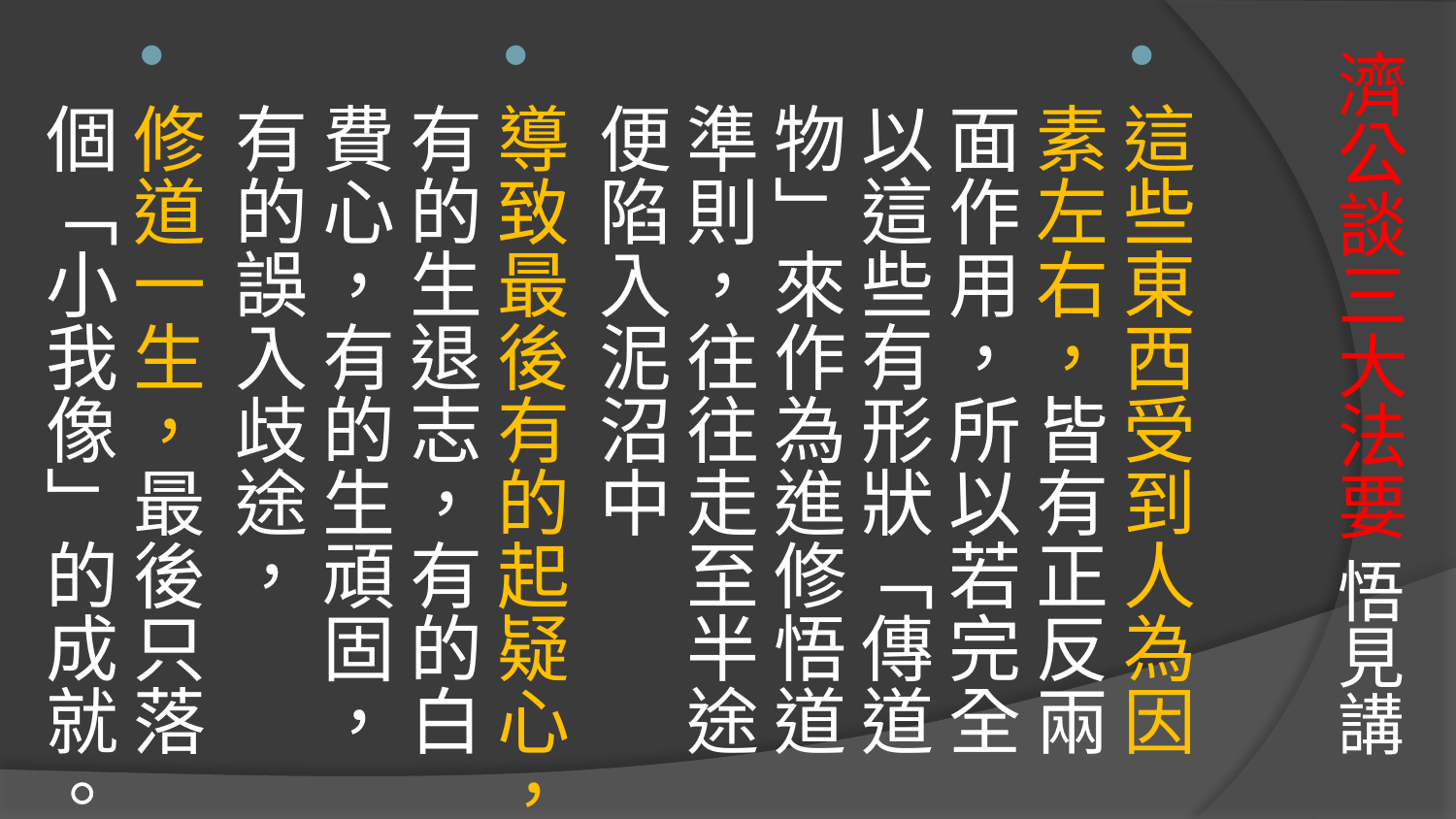

# 濟公談三大法要 悟見講
這些東西受到人為因素左右，皆有正反兩面作用，所以若完全以這些有形狀「傳道物」來作為進修悟道準則，往往走至半途便陷入泥沼中
導致最後有的起疑心，有的生退志，有的白費心，有的生頑固，有的誤入歧途，
修道一生，最後只落個「小我像」的成就。